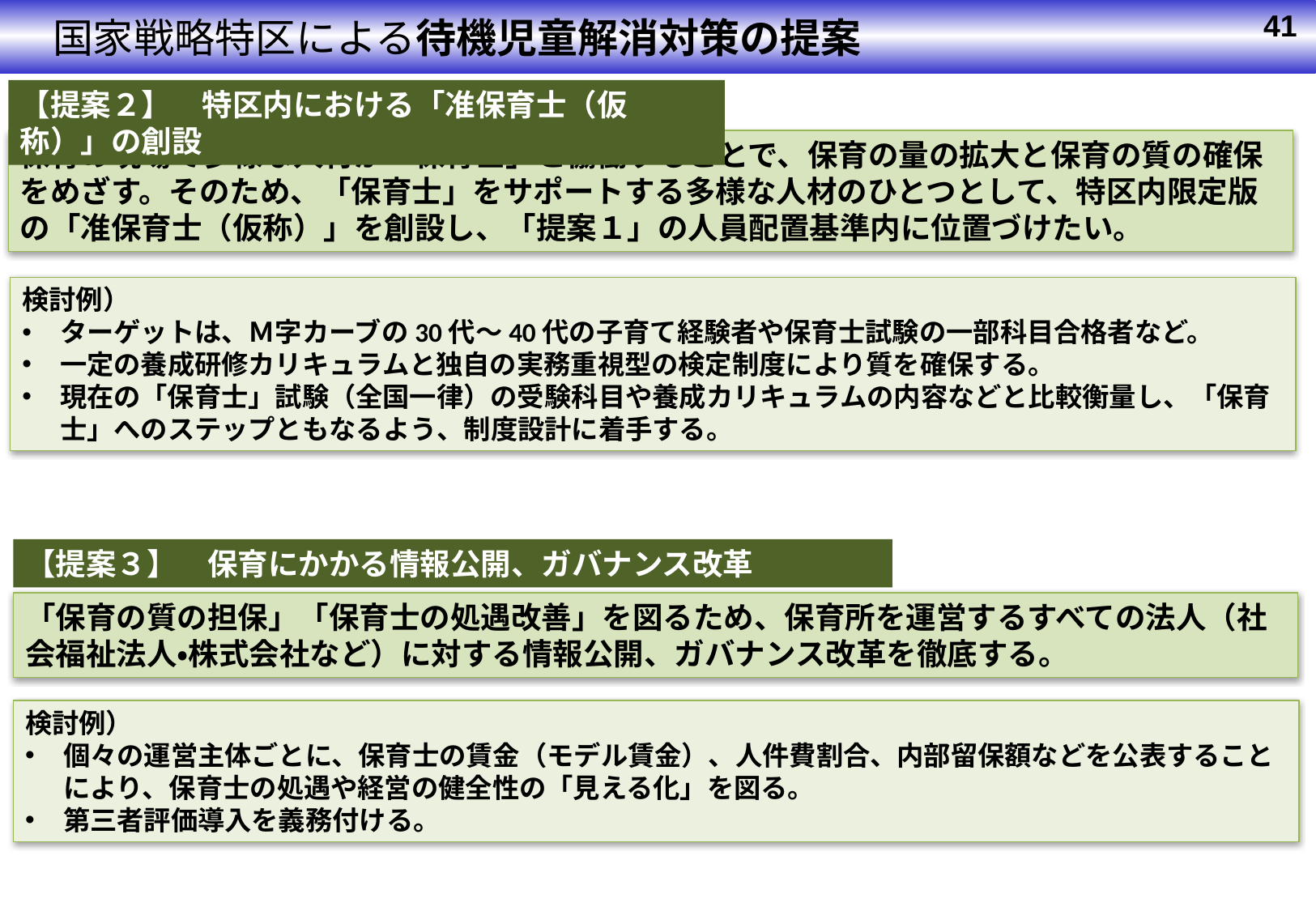

国家戦略特区による待機児童解消対策の提案
41
【提案２】　特区内における「准保育士（仮称）」の創設
保育の現場で多様な人材が「保育士」と協働することで、保育の量の拡大と保育の質の確保をめざす。そのため、「保育士」をサポートする多様な人材のひとつとして、特区内限定版の「准保育士（仮称）」を創設し、「提案１」の人員配置基準内に位置づけたい。
検討例）
ターゲットは、Ｍ字カーブの30代～40代の子育て経験者や保育士試験の一部科目合格者など。
一定の養成研修カリキュラムと独自の実務重視型の検定制度により質を確保する。
現在の「保育士」試験（全国一律）の受験科目や養成カリキュラムの内容などと比較衡量し、「保育士」へのステップともなるよう、制度設計に着手する。
【提案３】　保育にかかる情報公開、ガバナンス改革
「保育の質の担保」「保育士の処遇改善」を図るため、保育所を運営するすべての法人（社会福祉法人・株式会社など）に対する情報公開、ガバナンス改革を徹底する。
検討例）
個々の運営主体ごとに、保育士の賃金（モデル賃金）、人件費割合、内部留保額などを公表することにより、保育士の処遇や経営の健全性の「見える化」を図る。
第三者評価導入を義務付ける。